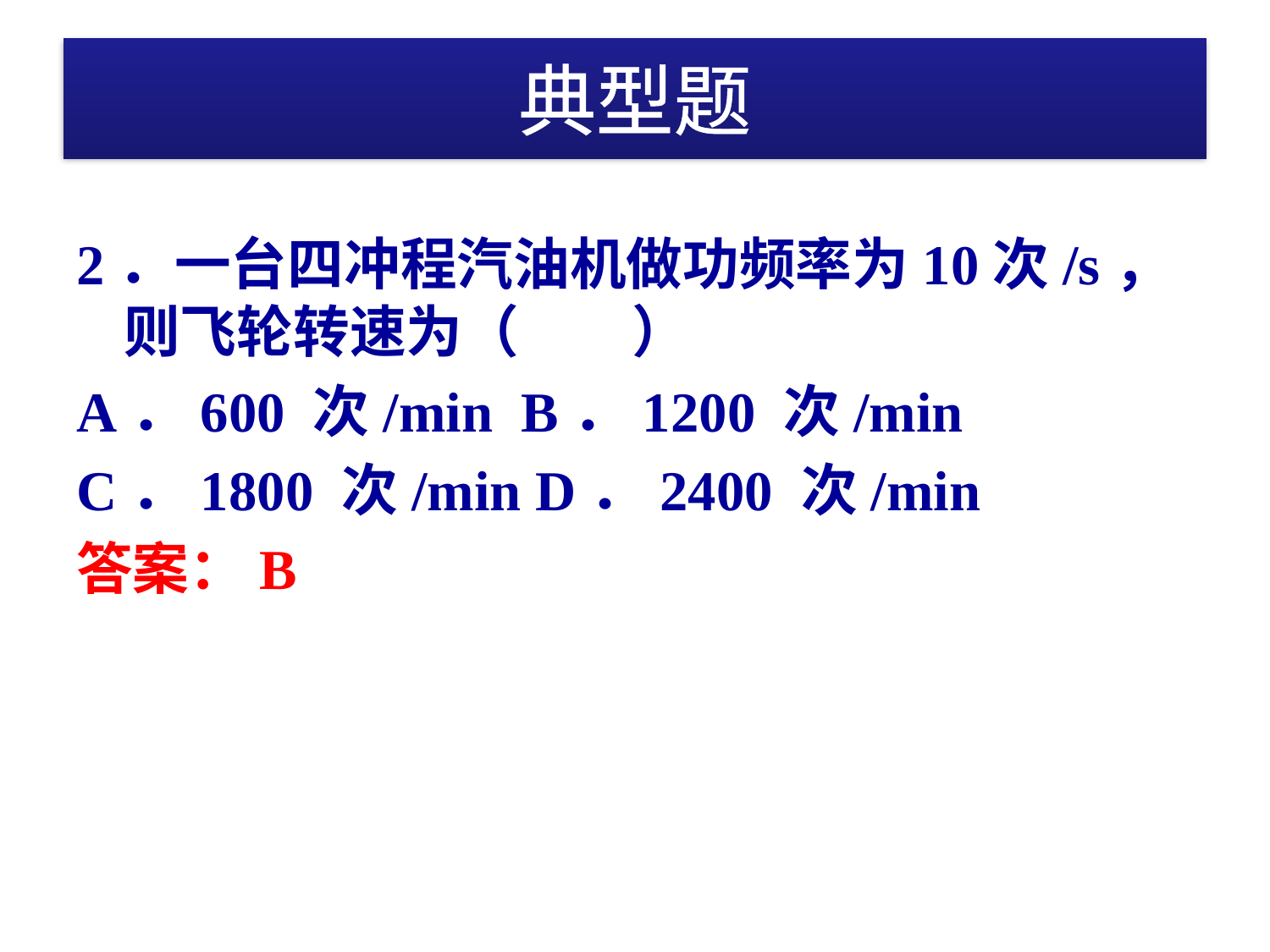

# 典型题
2．一台四冲程汽油机做功频率为10次/s，则飞轮转速为（　　）
A．600 次/min  B．1200 次/min
C．1800 次/min D．2400 次/min
答案：B